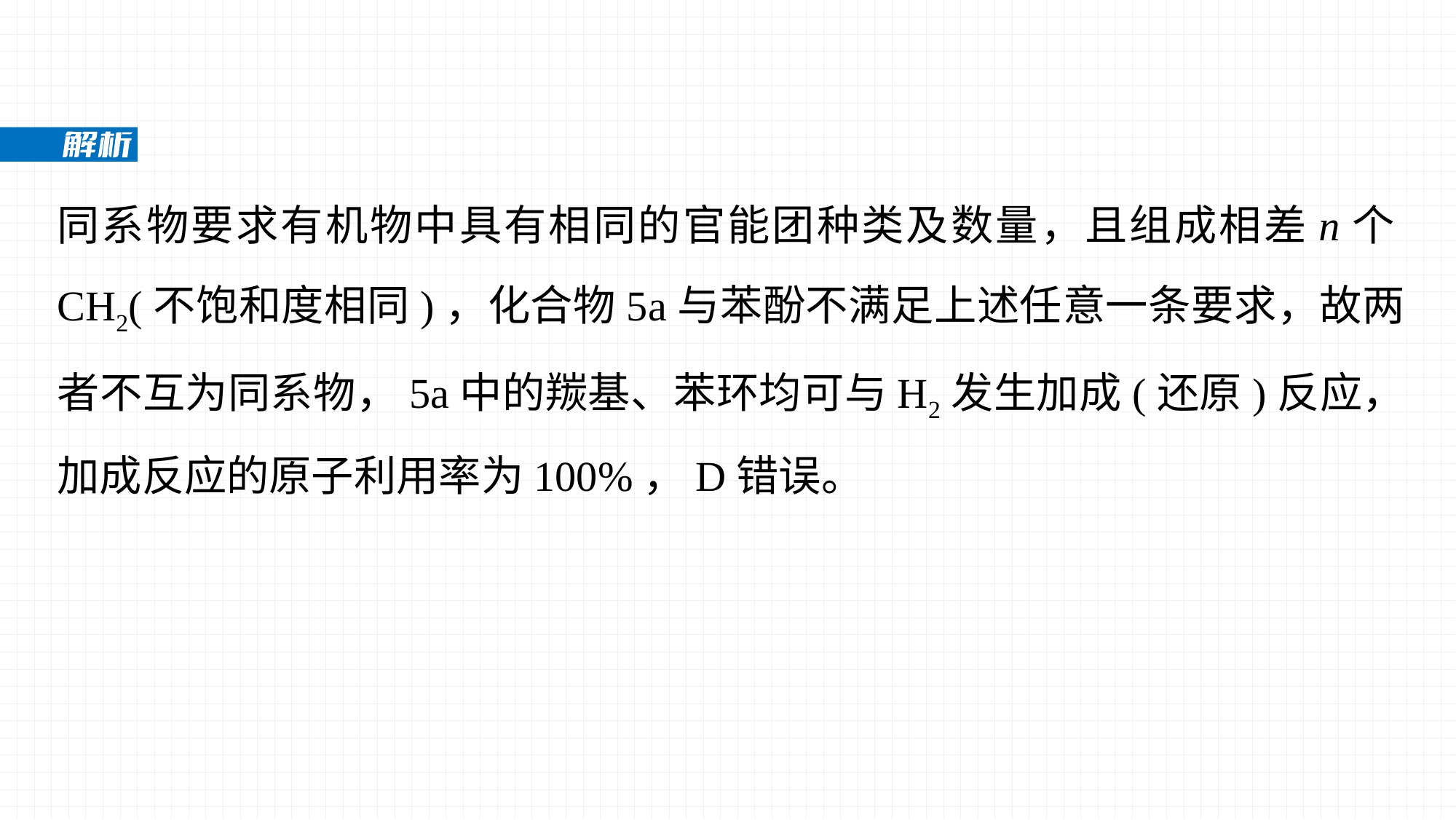

同系物要求有机物中具有相同的官能团种类及数量，且组成相差n个CH2(不饱和度相同)，化合物5a与苯酚不满足上述任意一条要求，故两者不互为同系物，5a中的羰基、苯环均可与H2发生加成(还原)反应，加成反应的原子利用率为100%，D错误。